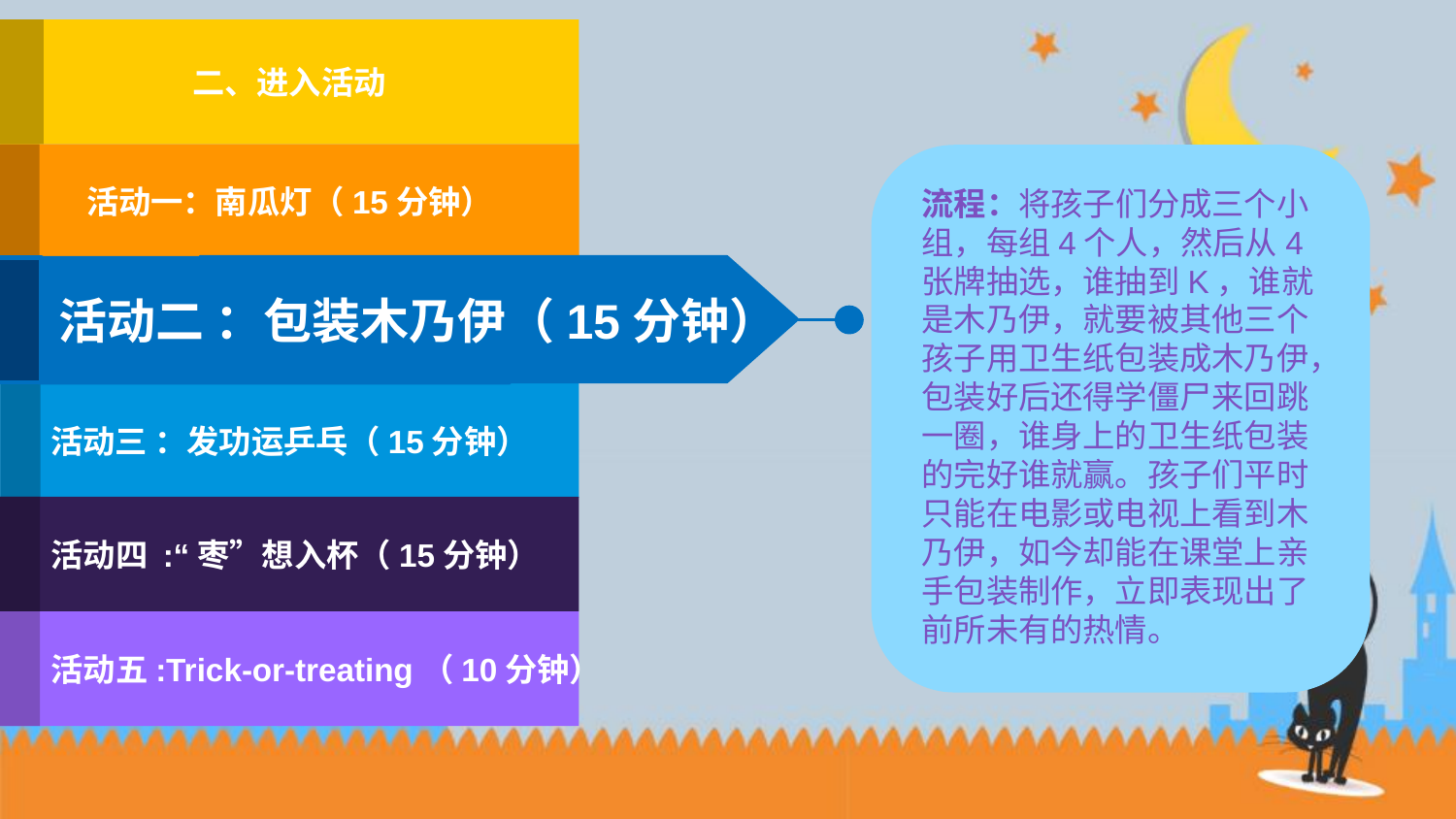

二、进入活动

活动一：南瓜灯（15分钟）

流程：将孩子们分成三个小组，每组4个人，然后从4张牌抽选，谁抽到K，谁就是木乃伊，就要被其他三个孩子用卫生纸包装成木乃伊，包装好后还得学僵尸来回跳一圈，谁身上的卫生纸包装的完好谁就赢。孩子们平时只能在电影或电视上看到木乃伊，如今却能在课堂上亲手包装制作，立即表现出了前所未有的热情。
活动二 ：包装木乃伊（15分钟）

活动三 ：发功运乒乓（15分钟）
    活动四 :“枣”想入杯（15分钟）

    活动五:Trick-or-treating（10分钟）